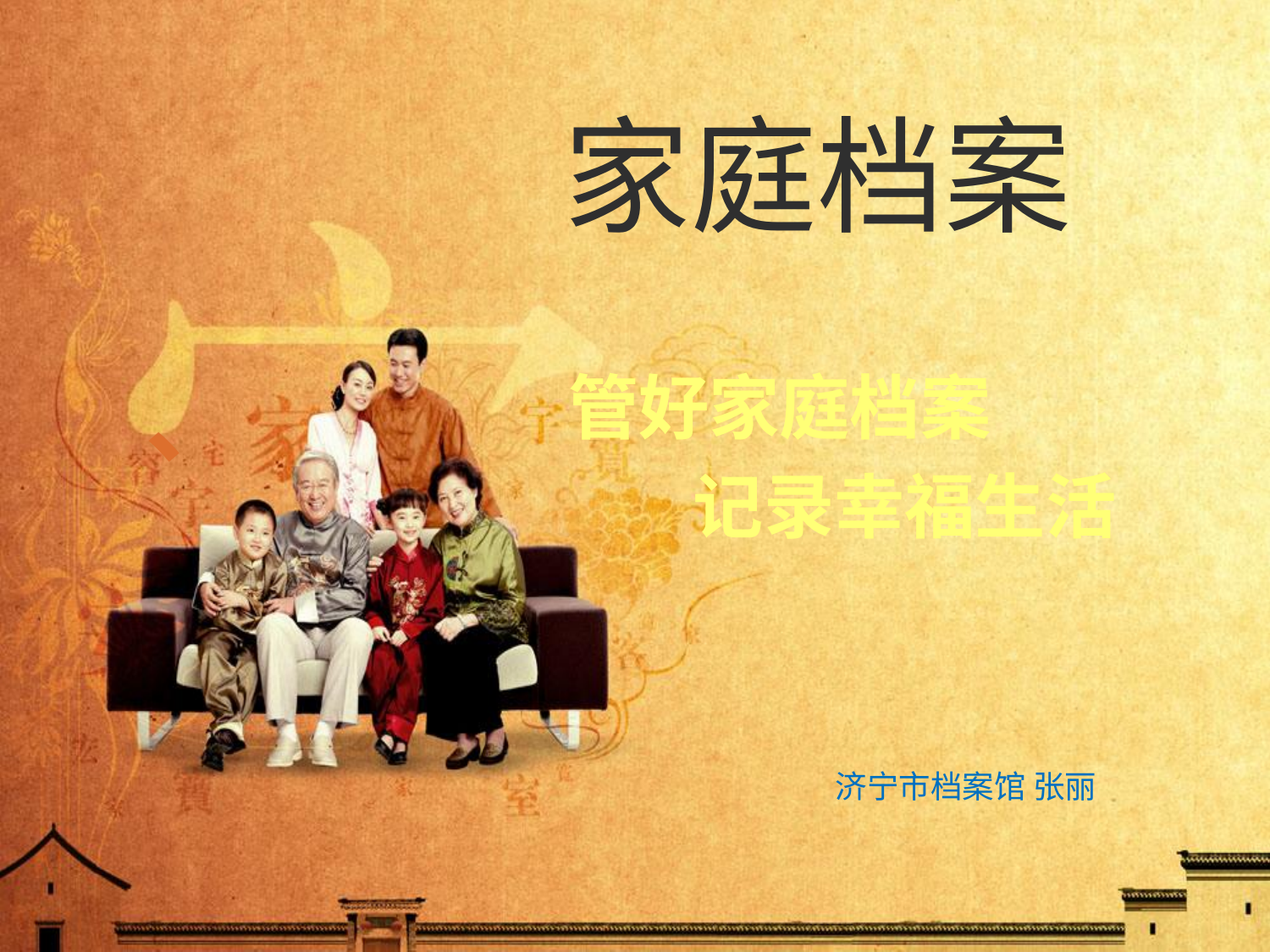

# 家庭档案
、
管好家庭档案
记录幸福生活
济宁市档案馆 张丽
1